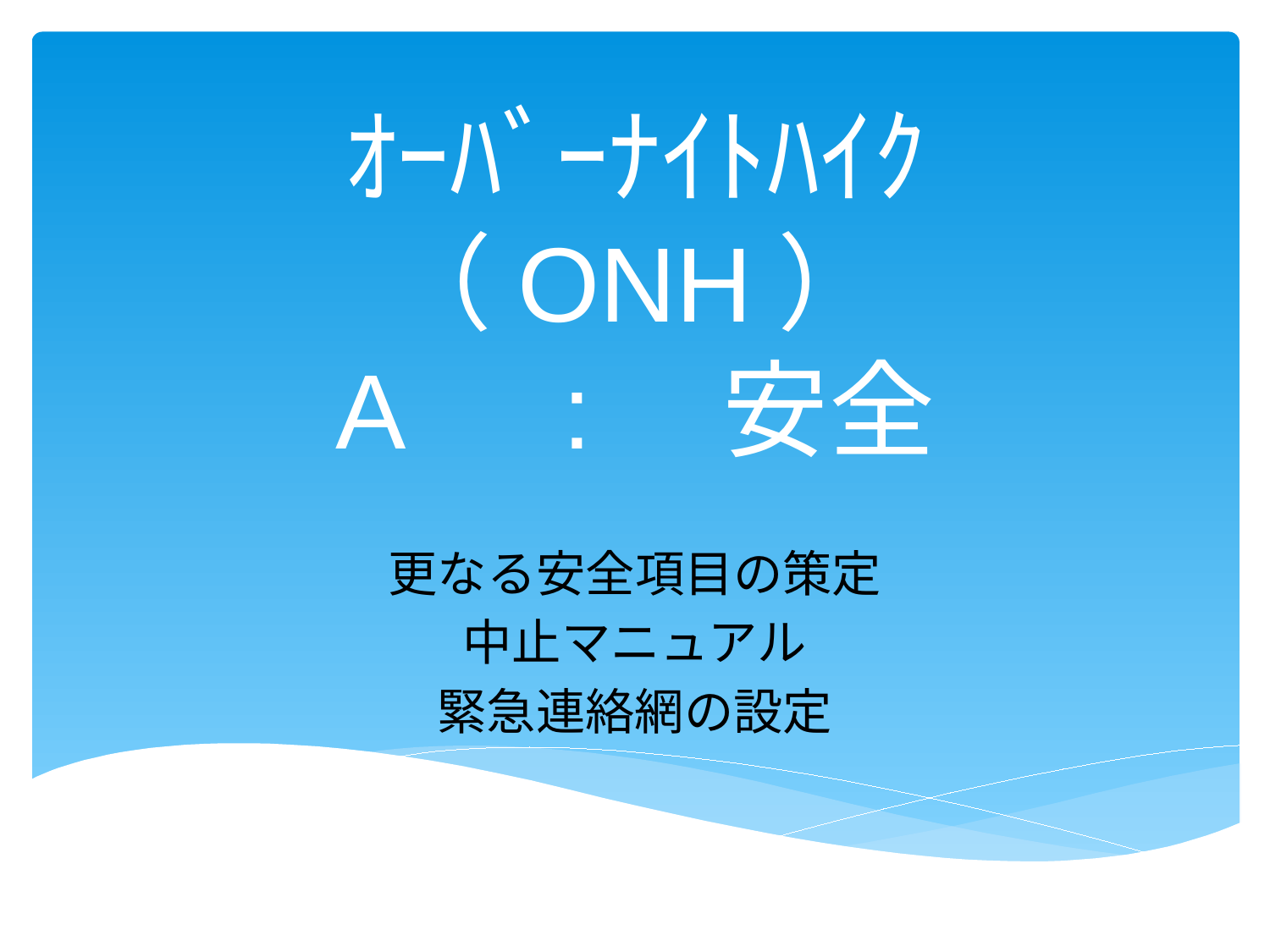

# ｵｰﾊﾞｰﾅｲﾄﾊｲｸ（ONH） A　:　安全
更なる安全項目の策定
中止マニュアル
緊急連絡網の設定